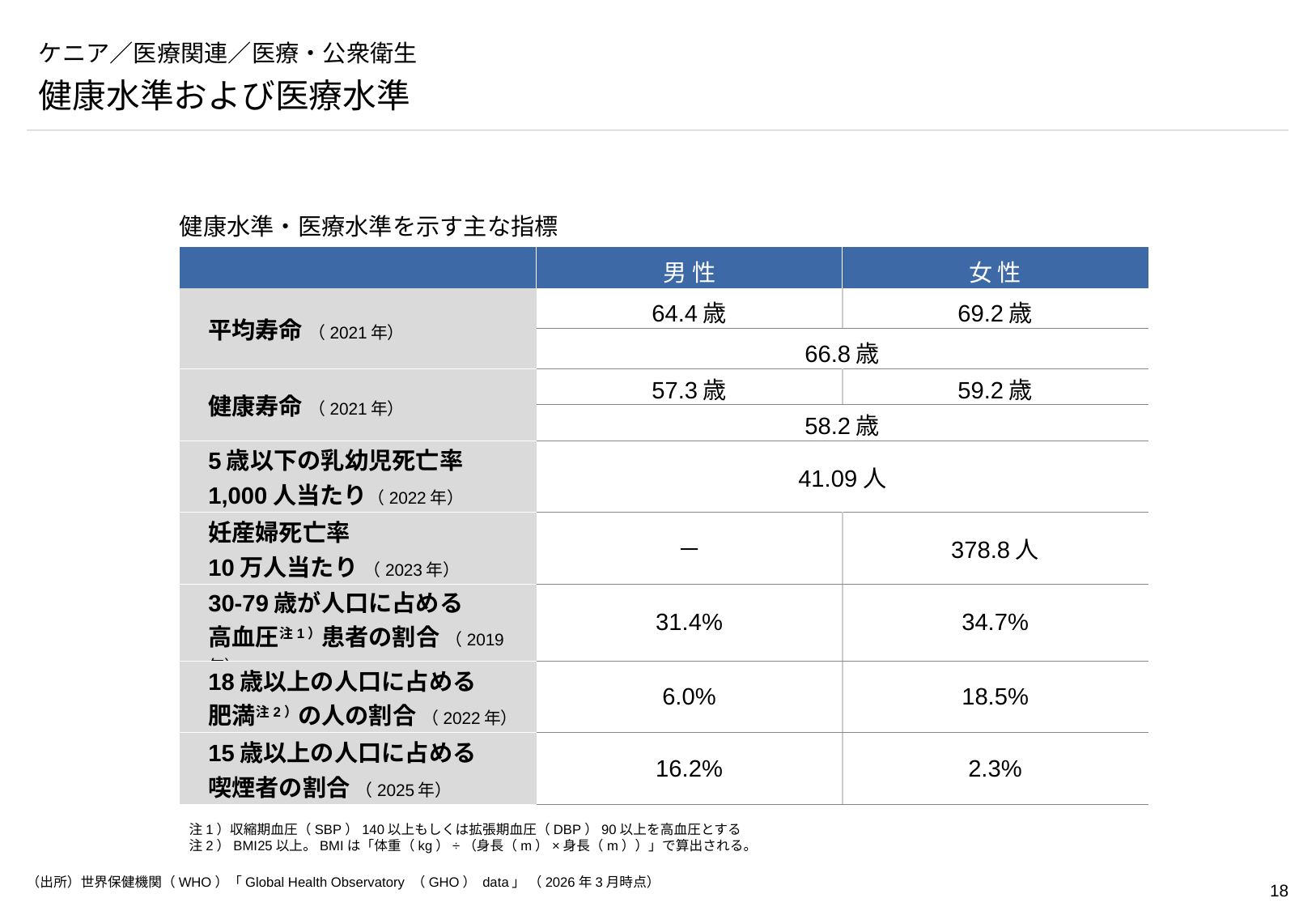

# ケニア／医療関連／医療・公衆衛生
健康水準および医療水準
健康水準・医療水準を示す主な指標
|  | 男 性 | 女 性 |
| --- | --- | --- |
| 平均寿命 （2021年） | 64.4歳 | 69.2歳 |
|  | 66.8歳 |  |
| 健康寿命 （2021年） | 57.3歳 | 59.2歳 |
|  | 58.2歳 |  |
| 5歳以下の乳幼児死亡率 1,000人当たり（2022年） | 41.09人 |  |
| 妊産婦死亡率 10万人当たり （2023年） | － | 378.8人 |
| 30-79歳が人口に占める 高血圧注1）患者の割合 （2019年） | 31.4% | 34.7% |
| 18歳以上の人口に占める 肥満注2）の人の割合 （2022年） | 6.0% | 18.5% |
| 15歳以上の人口に占める 喫煙者の割合 （2025年） | 16.2% | 2.3% |
注1）収縮期血圧（SBP）140以上もしくは拡張期血圧（DBP）90以上を高血圧とする
注2）BMI25以上。BMIは「体重（kg）÷（身長（m）×身長（m））」で算出される。
（出所）世界保健機関（WHO）「Global Health Observatory （GHO） data」 （2026年3月時点）